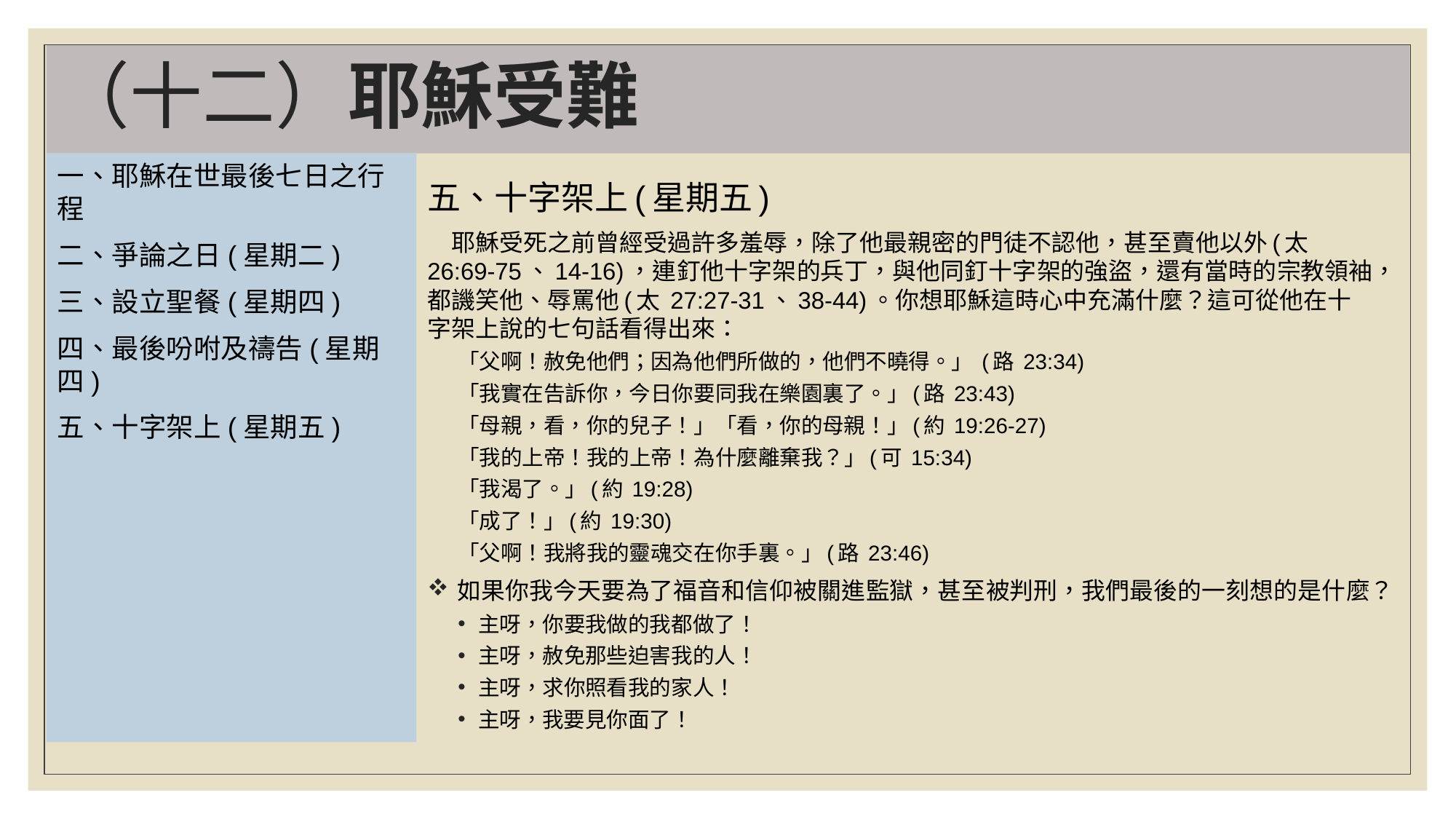

# （十二）耶穌受難
一、耶穌在世最後七日之行程
二、爭論之日(星期二)
三、設立聖餐(星期四)
四、最後吩咐及禱告(星期四)
五、十字架上(星期五)

五、十字架上(星期五)
　耶穌受死之前曾經受過許多羞辱，除了他最親密的門徒不認他，甚至賣他以外(太 26:69-75、14-16)，連釘他十字架的兵丁，與他同釘十字架的強盜，還有當時的宗教領袖，都譏笑他、辱罵他(太 27:27-31、38-44)。你想耶穌這時心中充滿什麼？這可從他在十字架上說的七句話看得出來：
「父啊！赦免他們；因為他們所做的，他們不曉得。」 (路 23:34)
「我實在告訴你，今日你要同我在樂園裏了。」(路 23:43)
「母親，看，你的兒子！」「看，你的母親！」(約 19:26-27)
「我的上帝！我的上帝！為什麼離棄我？」(可 15:34)
「我渴了。」(約 19:28)
「成了！」(約 19:30)
「父啊！我將我的靈魂交在你手裏。」(路 23:46)
 如果你我今天要為了福音和信仰被關進監獄，甚至被判刑，我們最後的一刻想的是什麼？
主呀，你要我做的我都做了！
主呀，赦免那些迫害我的人！
主呀，求你照看我的家人！
主呀，我要見你面了！